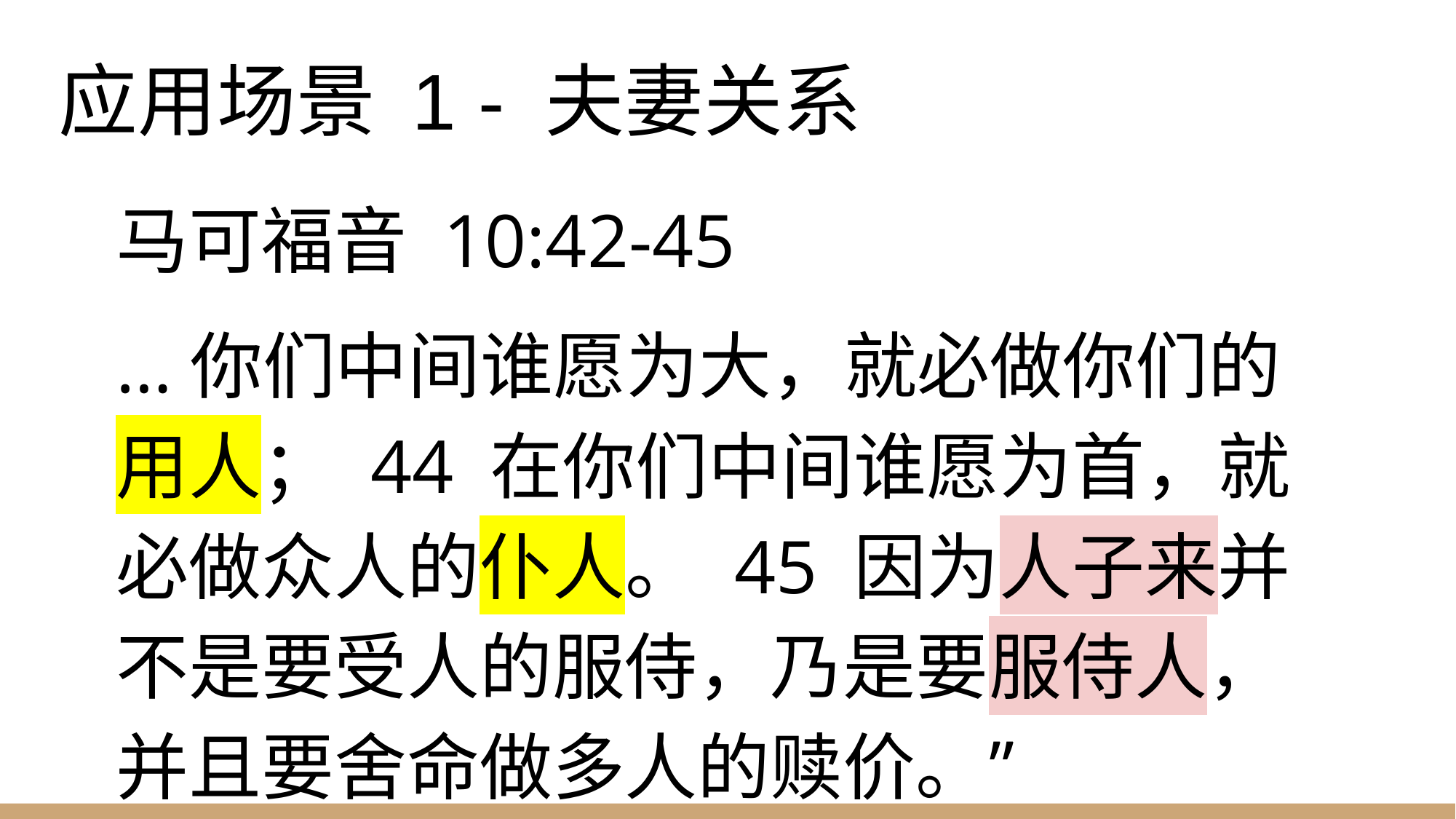

# 应用场景 1 - 夫妻关系
马可福音 10:42-45
…你们中间谁愿为大，就必做你们的用人； 44 在你们中间谁愿为首，就必做众人的仆人。 45 因为人子来并不是要受人的服侍，乃是要服侍人，并且要舍命做多人的赎价。”